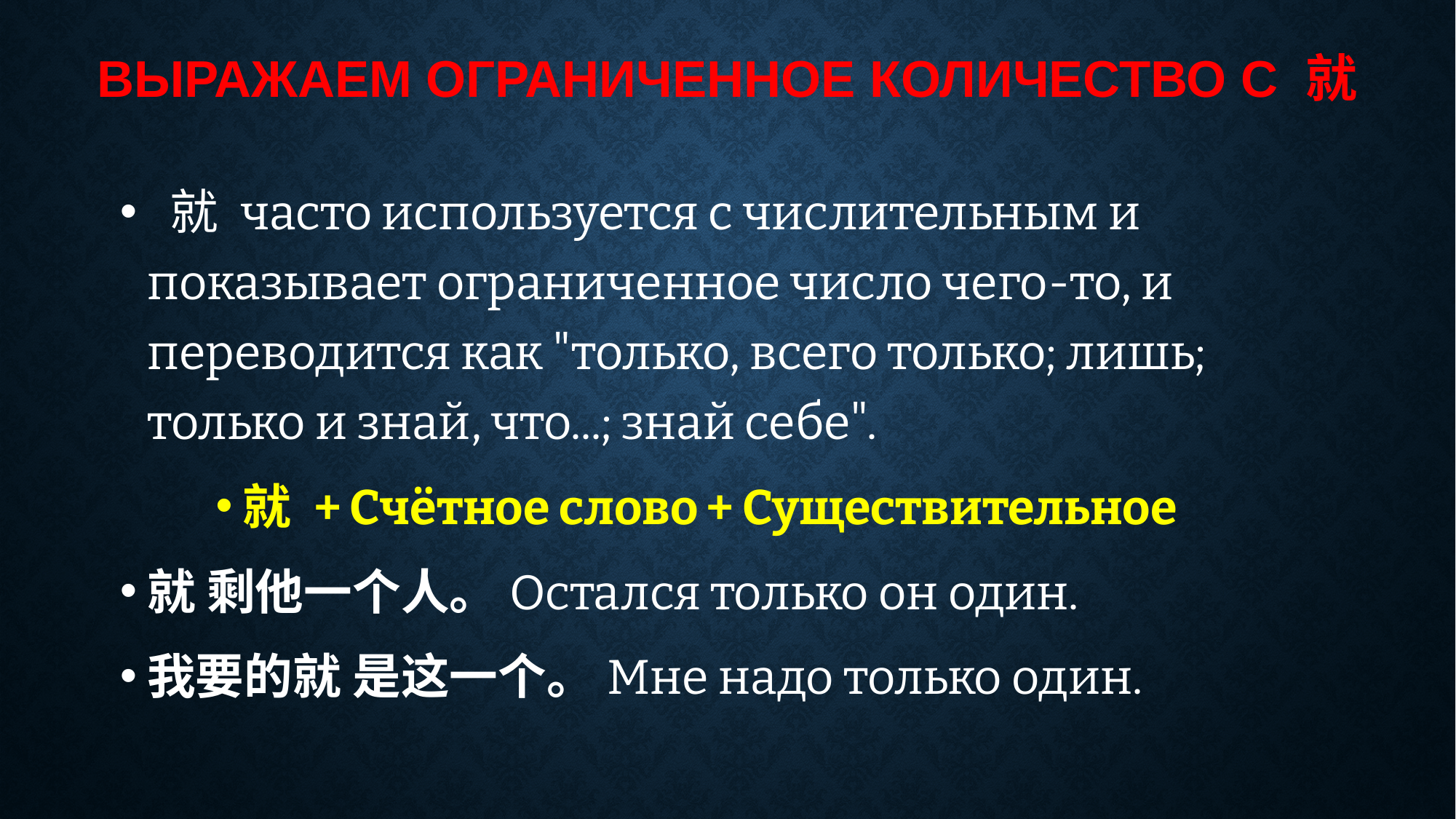

# Выражаем ограниченное количество с 就
 就 часто используется с числительным и показывает ограниченное число чего-то, и переводится как "только, всего только; лишь; только и знай, что...; знай себе".
就 + Счётное слово + Существительное
就 剩他一个人。Остался только он один.
我要的就 是这一个。Мне надо только один.